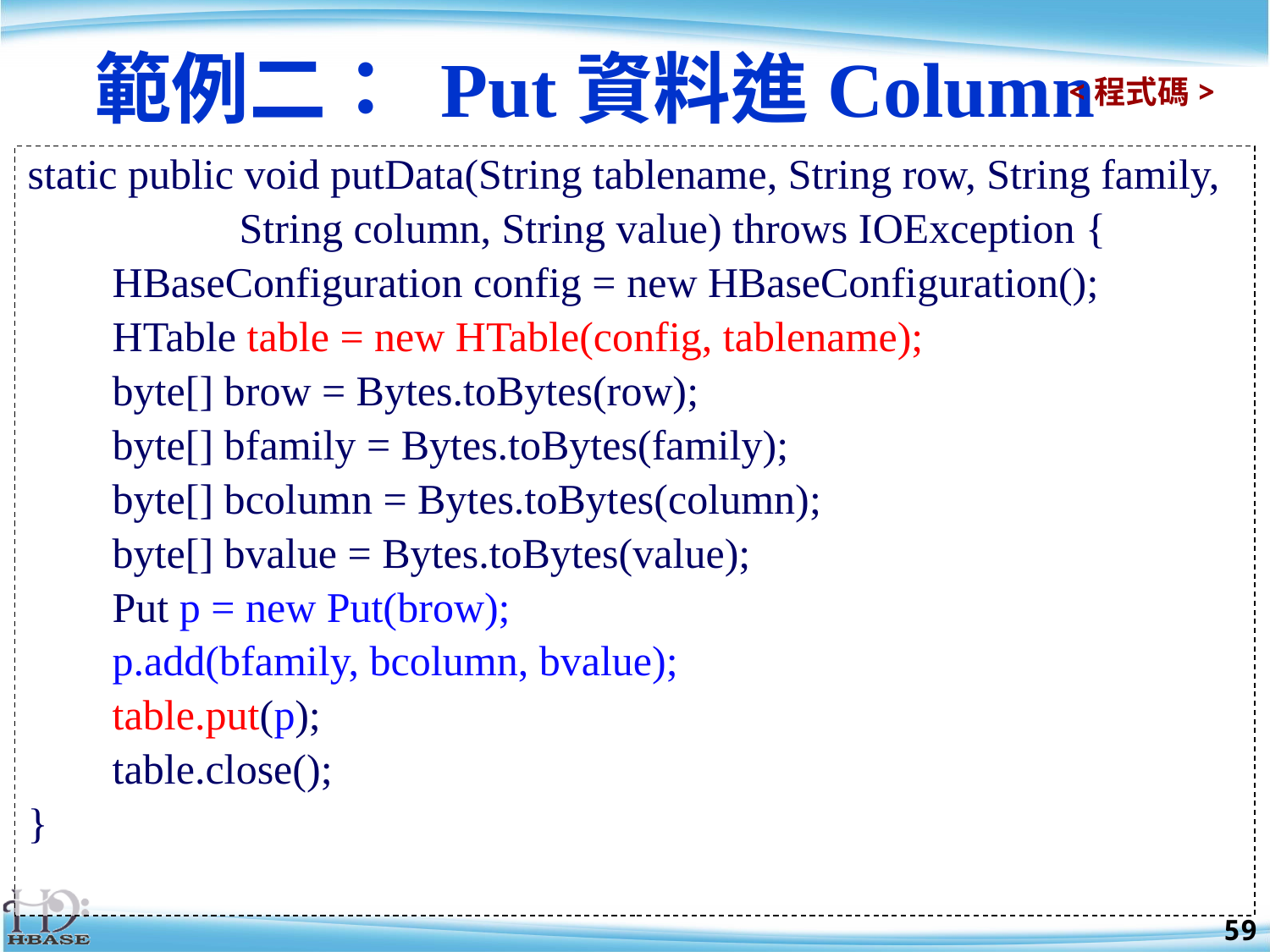

# 範例二： Put資料進Column
<程式碼>
static public void putData(String tablename, String row, String family,
		String column, String value) throws IOException {
	HBaseConfiguration config = new HBaseConfiguration();
	HTable table = new HTable(config, tablename);
	byte[] brow = Bytes.toBytes(row);
	byte[] bfamily = Bytes.toBytes(family);
	byte[] bcolumn = Bytes.toBytes(column);
	byte[] bvalue = Bytes.toBytes(value);
	Put p = new Put(brow);
	p.add(bfamily, bcolumn, bvalue);
	table.put(p);
	table.close();
}
59